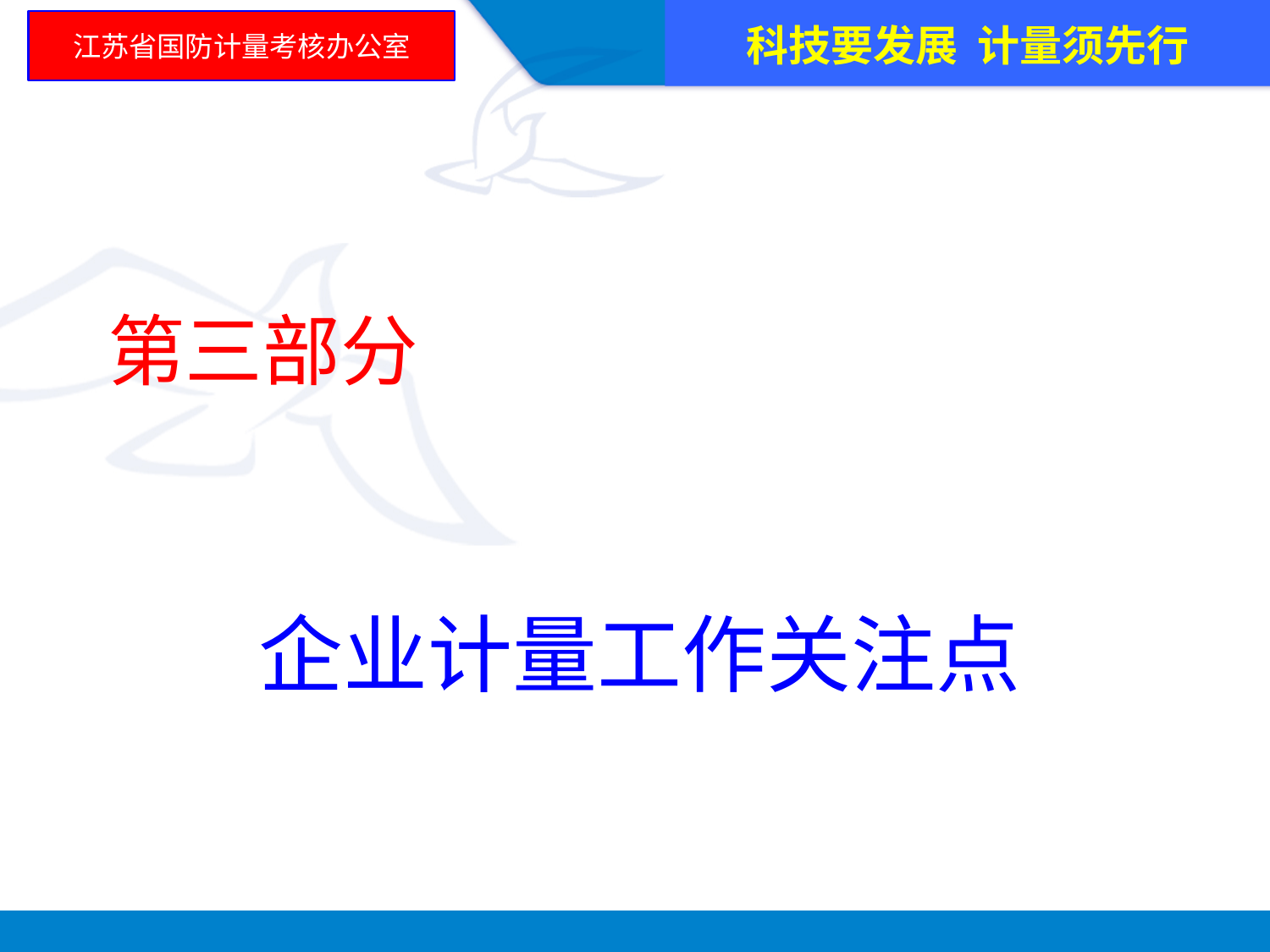

科技要发展  计量须先行
江苏省国防计量考核办公室
第三部分
企业计量工作关注点